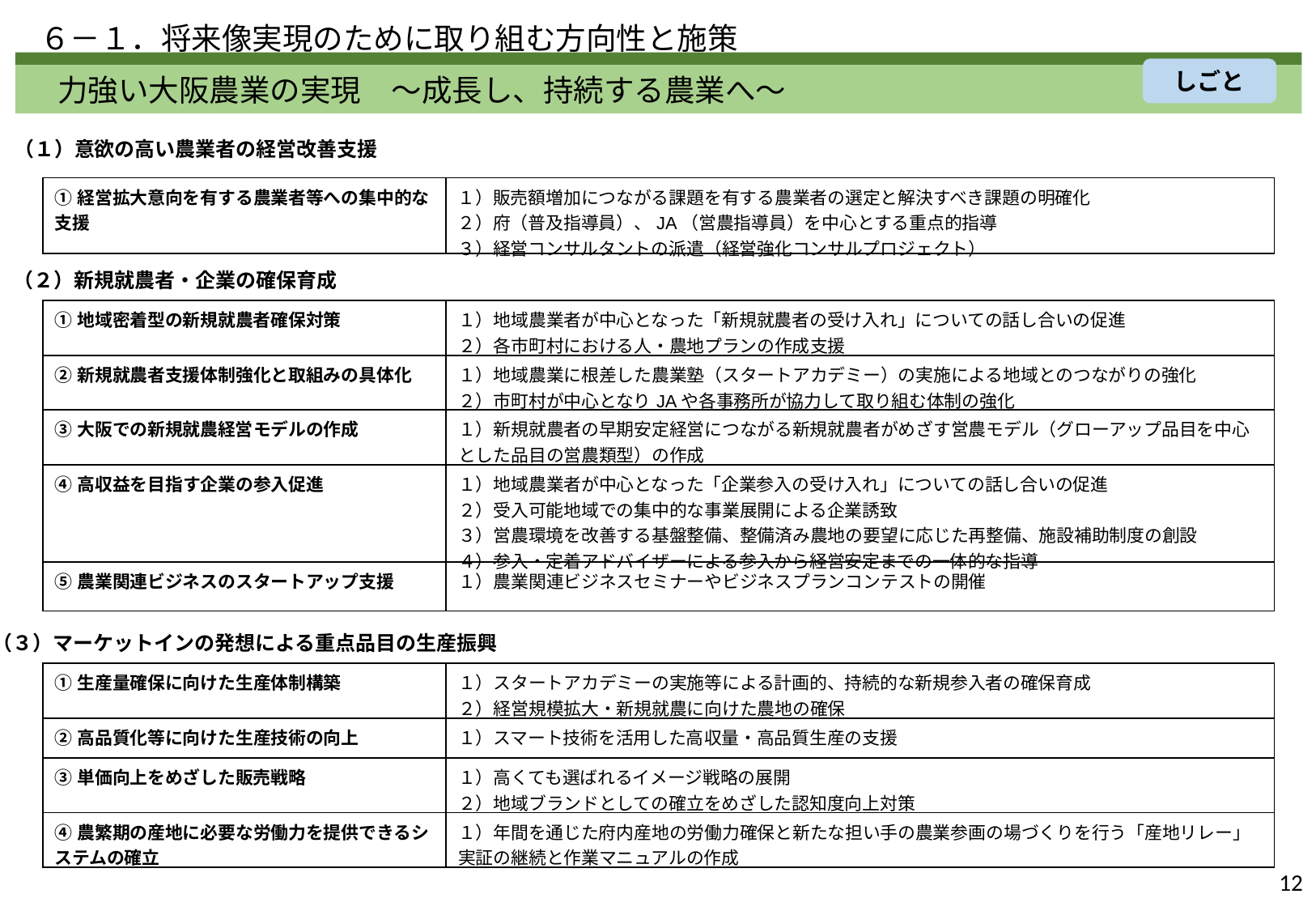

６－１．将来像実現のために取り組む方向性と施策

しごと
　力強い大阪農業の実現　～成長し、持続する農業へ～
（１）意欲の高い農業者の経営改善支援
| ①経営拡大意向を有する農業者等への集中的な 支援 | １）販売額増加につながる課題を有する農業者の選定と解決すべき課題の明確化 ２）府（普及指導員）、JA（営農指導員）を中心とする重点的指導 ３）経営コンサルタントの派遣（経営強化コンサルプロジェクト） |
| --- | --- |
（２）新規就農者・企業の確保育成
| ①地域密着型の新規就農者確保対策 | １）地域農業者が中心となった「新規就農者の受け入れ」についての話し合いの促進 ２）各市町村における人・農地プランの作成支援 |
| --- | --- |
| ②新規就農者支援体制強化と取組みの具体化 | １）地域農業に根差した農業塾（スタートアカデミー）の実施による地域とのつながりの強化 ２）市町村が中心となりJAや各事務所が協力して取り組む体制の強化 |
| ③大阪での新規就農経営モデルの作成 | １）新規就農者の早期安定経営につながる新規就農者がめざす営農モデル（グローアップ品目を中心とした品目の営農類型）の作成 |
| ④高収益を目指す企業の参入促進 | １）地域農業者が中心となった「企業参入の受け入れ」についての話し合いの促進 ２）受入可能地域での集中的な事業展開による企業誘致 ３）営農環境を改善する基盤整備、整備済み農地の要望に応じた再整備、施設補助制度の創設 ４）参入・定着アドバイザーによる参入から経営安定までの一体的な指導 |
| ⑤農業関連ビジネスのスタートアップ支援 | １）農業関連ビジネスセミナーやビジネスプランコンテストの開催 |
（３）マーケットインの発想による重点品目の生産振興

| ①生産量確保に向けた生産体制構築 | １）スタートアカデミーの実施等による計画的、持続的な新規参入者の確保育成 ２）経営規模拡大・新規就農に向けた農地の確保 |
| --- | --- |
| ②高品質化等に向けた生産技術の向上 | １）スマート技術を活用した高収量・高品質生産の支援 |
| ③単価向上をめざした販売戦略 | １）高くても選ばれるイメージ戦略の展開 ２）地域ブランドとしての確立をめざした認知度向上対策 |
| ④農繁期の産地に必要な労働力を提供できるシステムの確立 | １）年間を通じた府内産地の労働力確保と新たな担い手の農業参画の場づくりを行う「産地リレー」実証の継続と作業マニュアルの作成 |
12